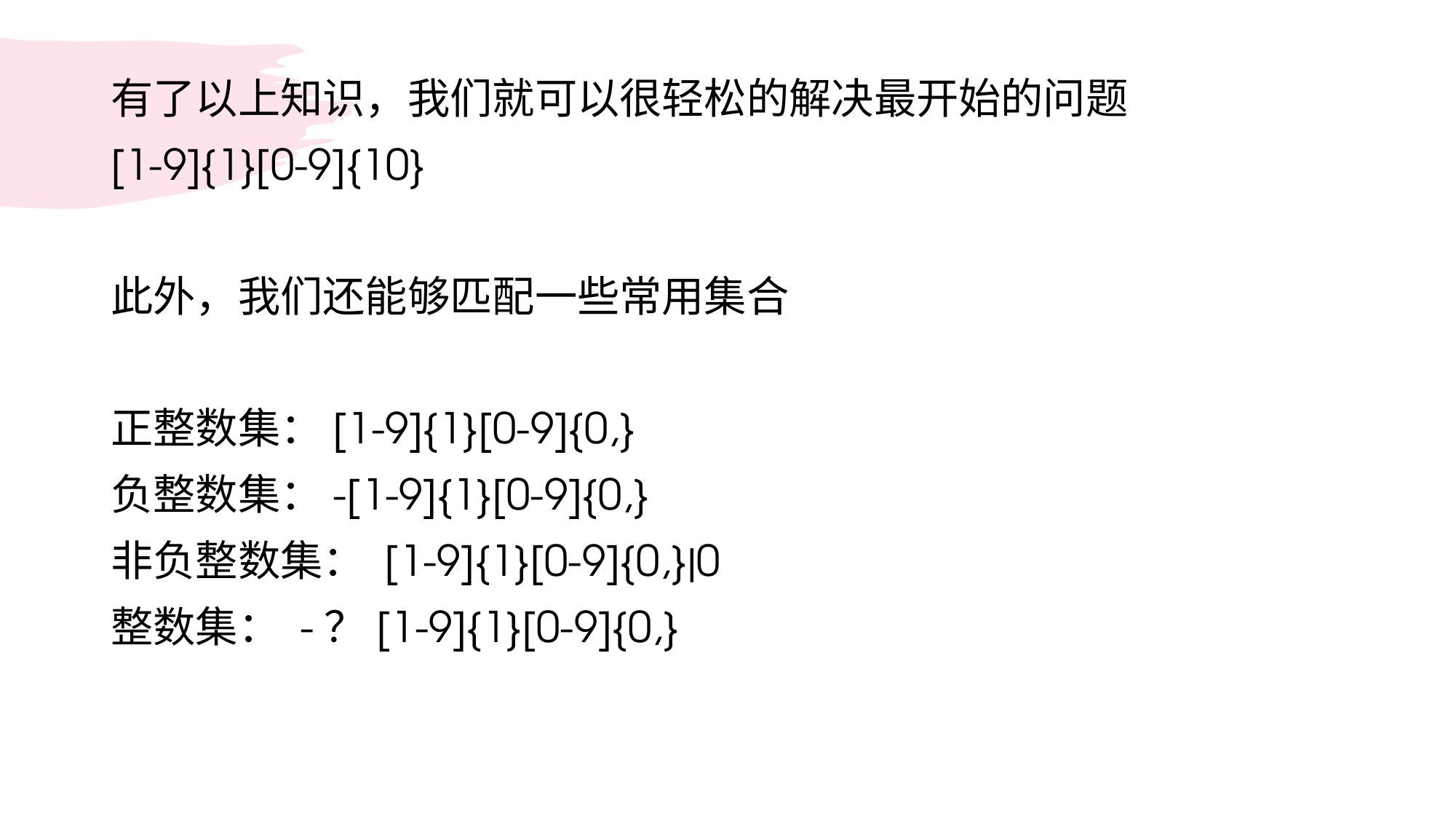

有了以上知识，我们就可以很轻松的解决最开始的问题
[1-9]{1}[0-9]{10}

此外，我们还能够匹配一些常用集合

正整数集：[1-9]{1}[0-9]{0,}
负整数集：-[1-9]{1}[0-9]{0,}
非负整数集： [1-9]{1}[0-9]{0,}|0
整数集： -？[1-9]{1}[0-9]{0,}